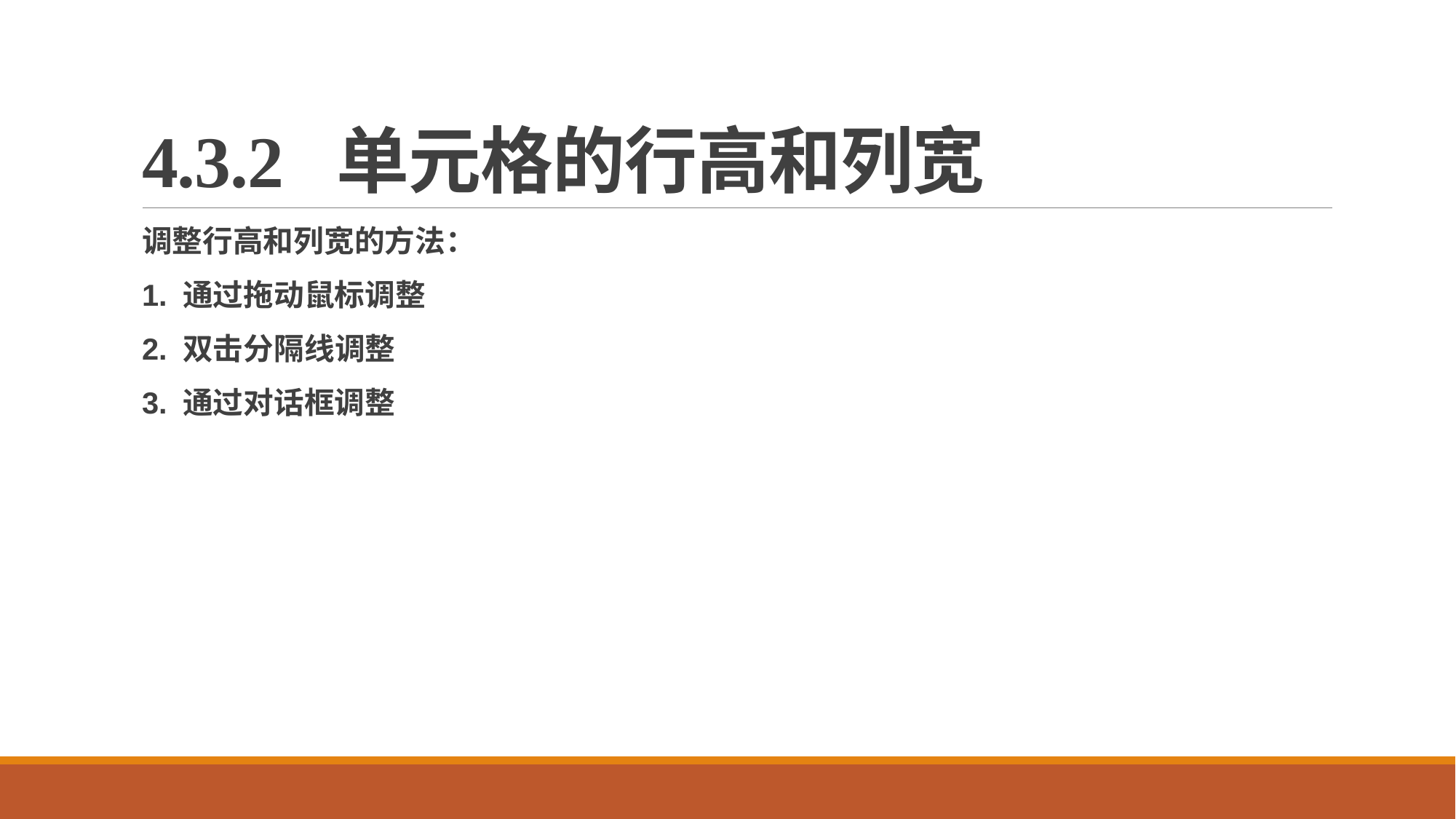

# 4.3.2  单元格的行高和列宽
调整行高和列宽的方法：
1. 通过拖动鼠标调整
2. 双击分隔线调整
3. 通过对话框调整